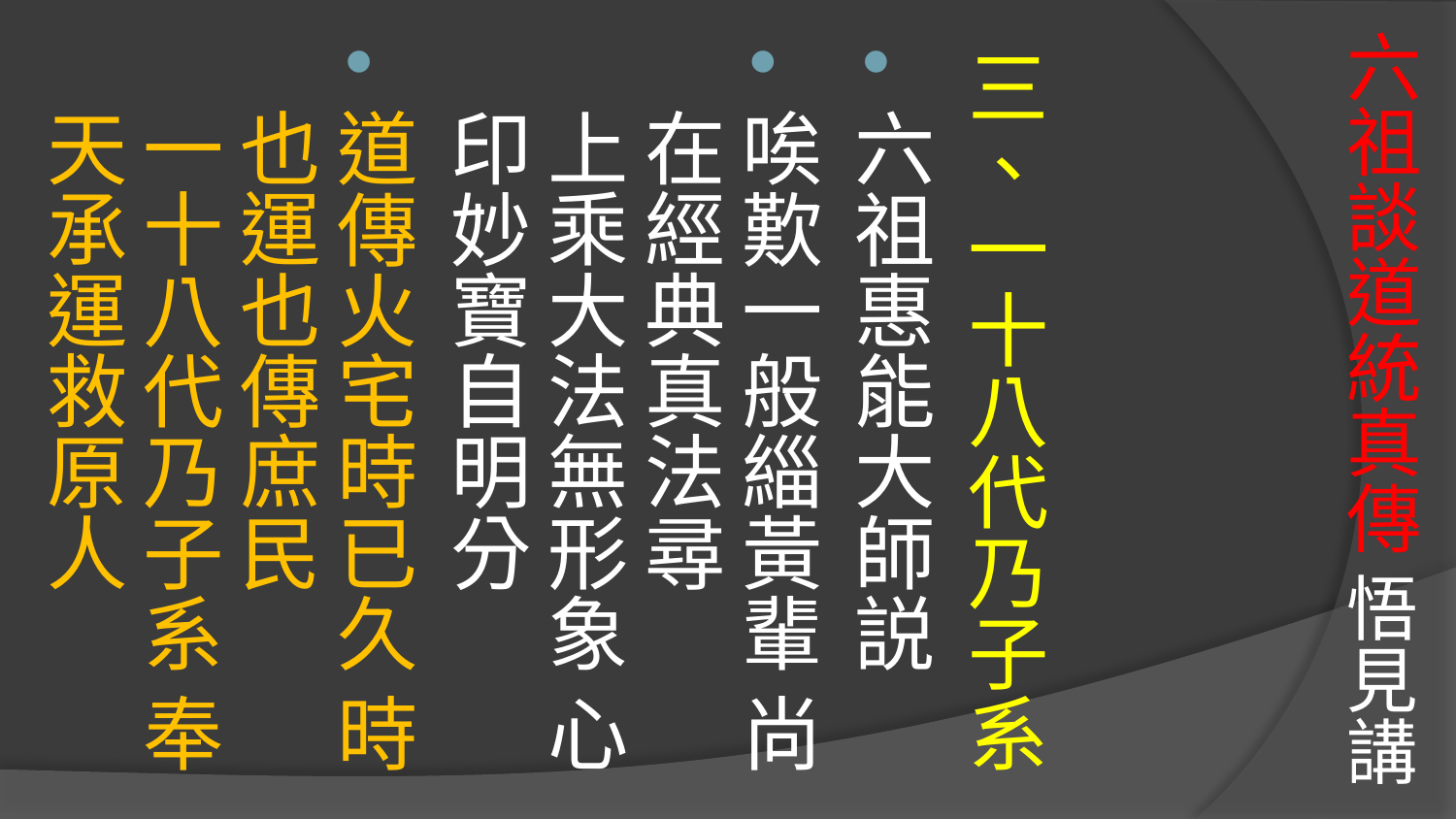

# 六祖談道統真傳 悟見講
三、一十八代乃子系
六祖惠能大師説
唉歎一般緇黃輩 尚在經典真法尋
上乘大法無形象 心印妙寶自明分
道傳火宅時已久 時也運也傳庶民 
一十八代乃子系 奉天承運救原人